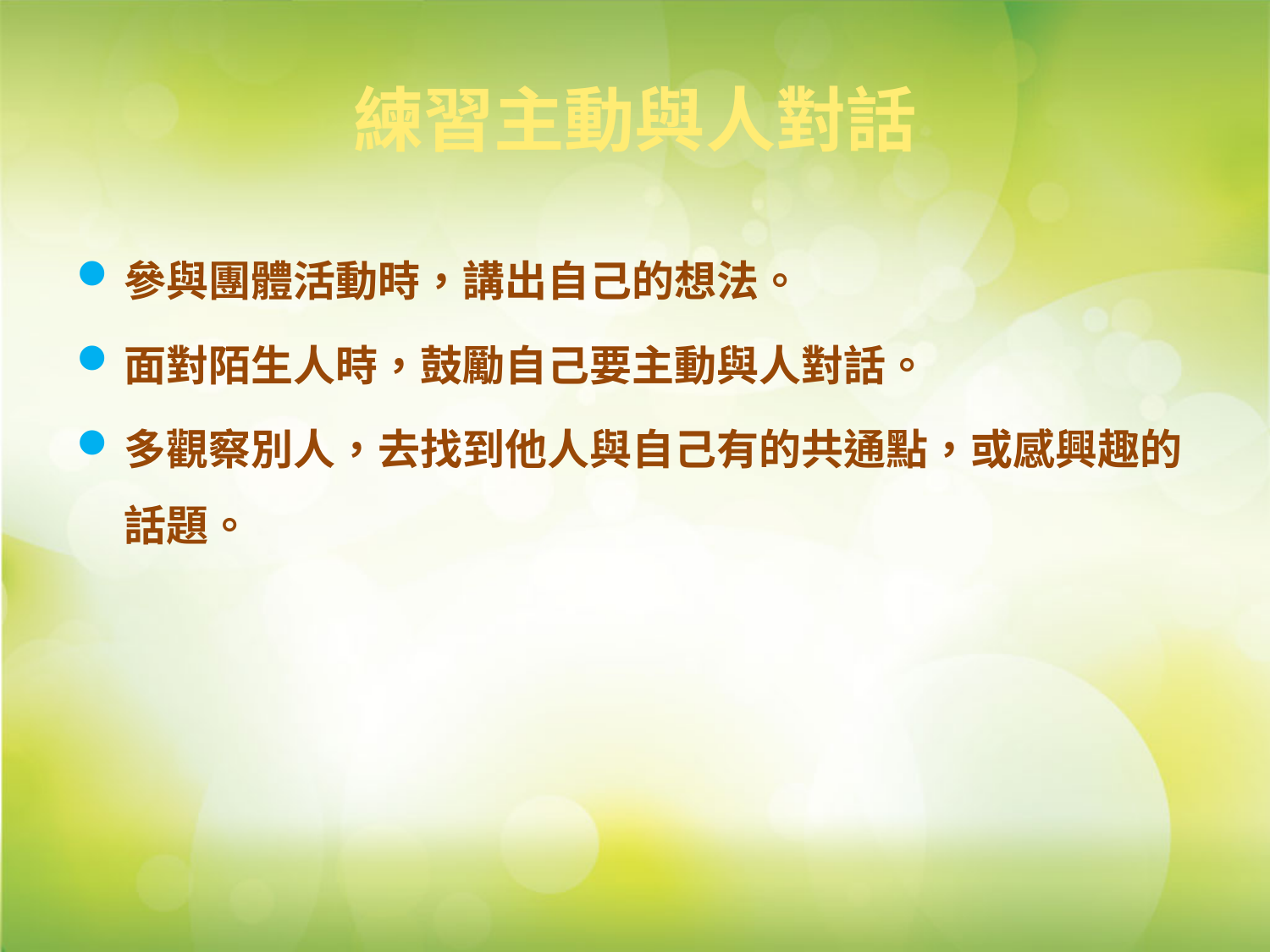

# 練習主動與人對話
參與團體活動時，講出自己的想法。
面對陌生人時，鼓勵自己要主動與人對話。
多觀察別人，去找到他人與自己有的共通點，或感興趣的話題。